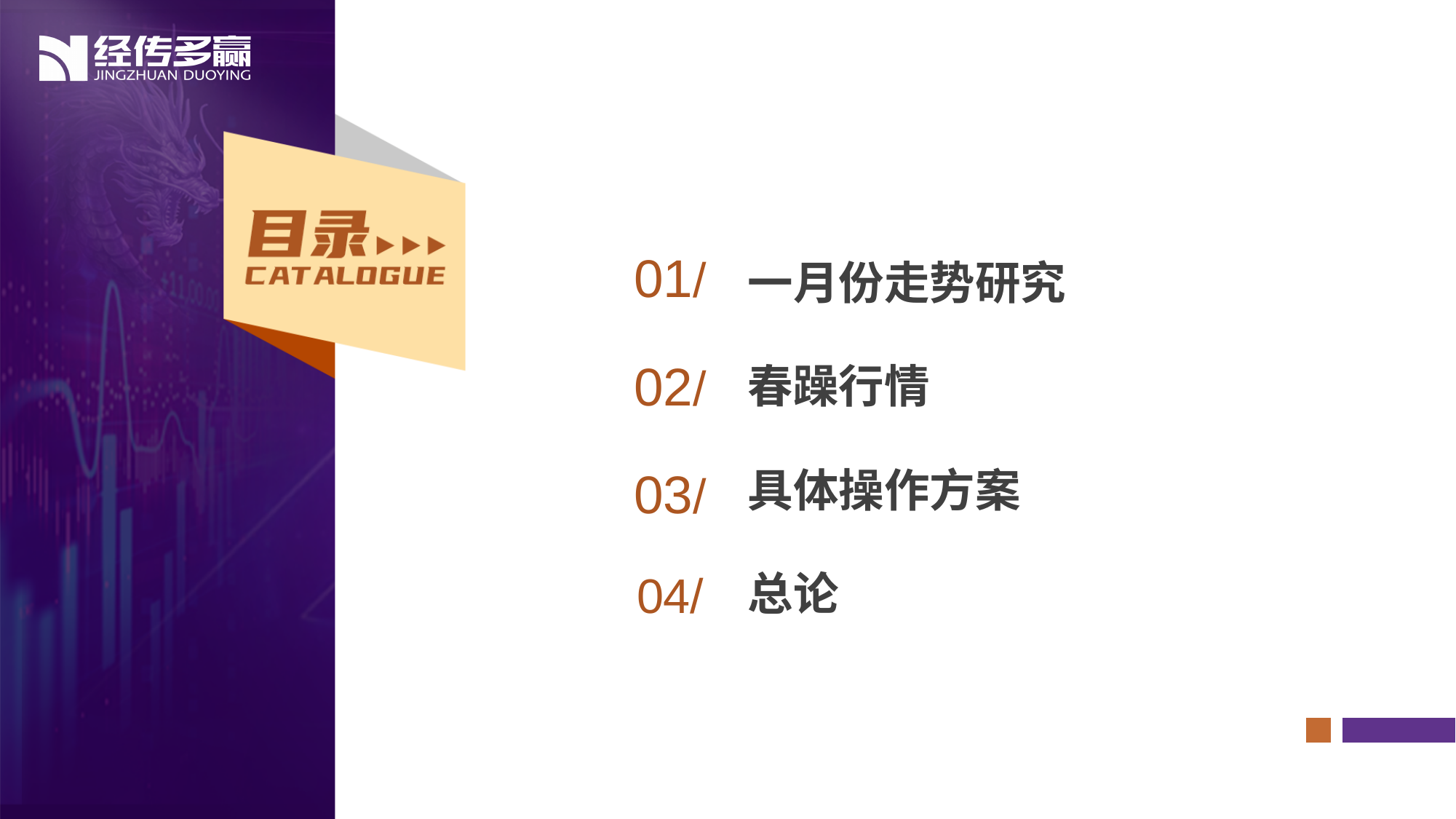

01/
02/
03/
04/

一月份走势研究
春躁行情
具体操作方案
总论